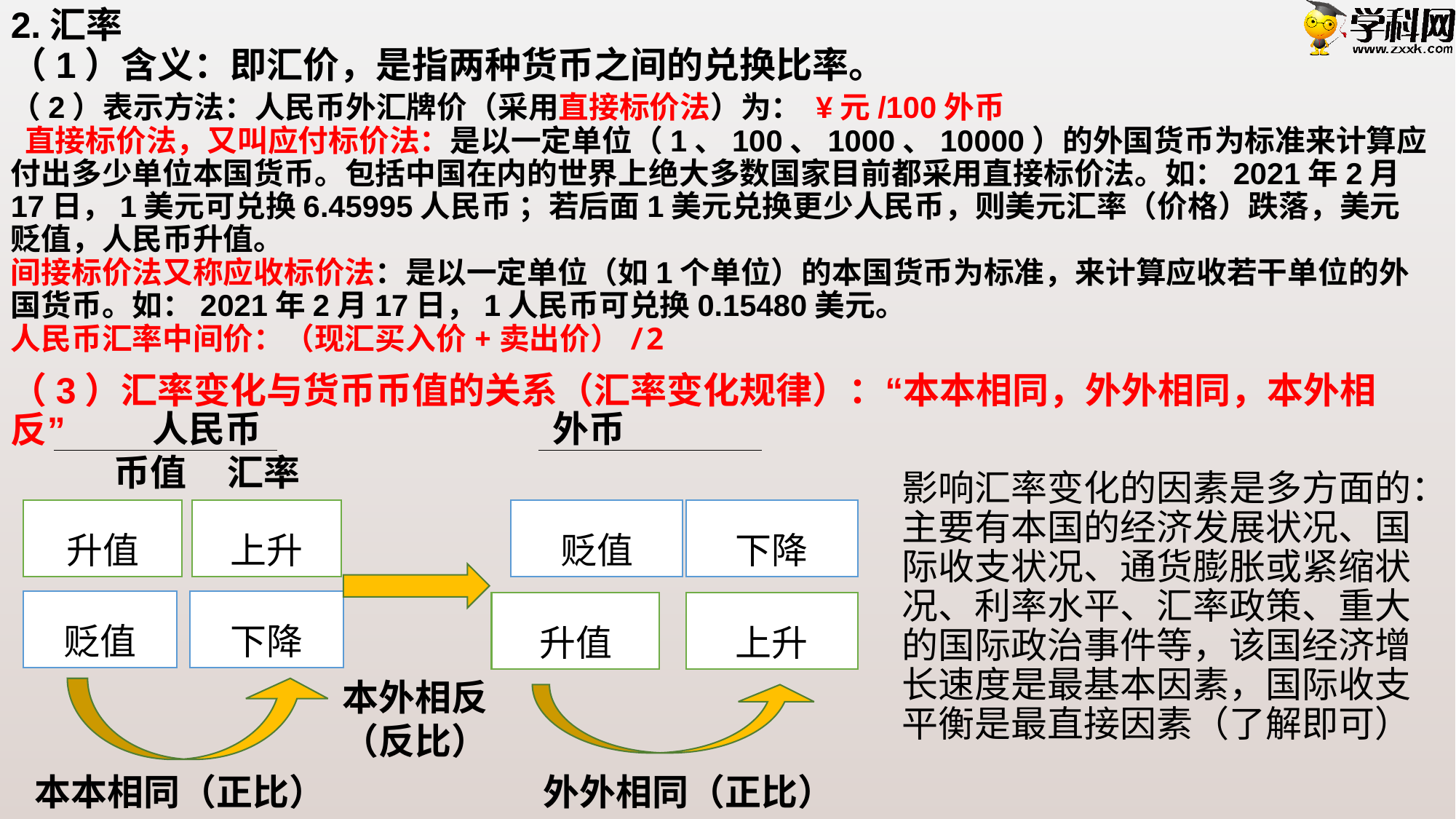

2.汇率
（1）含义：即汇价，是指两种货币之间的兑换比率。
（2）表示方法：人民币外汇牌价（采用直接标价法）为： ¥元/100外币
 直接标价法，又叫应付标价法：是以一定单位（1、100、1000、10000）的外国货币为标准来计算应付出多少单位本国货币。包括中国在内的世界上绝大多数国家目前都采用直接标价法。如：2021年2月17日，1美元可兑换6.45995人民币 ；若后面1美元兑换更少人民币，则美元汇率（价格）跌落，美元贬值，人民币升值。
间接标价法又称应收标价法：是以一定单位（如1个单位）的本国货币为标准，来计算应收若干单位的外国货币。如：2021年2月17日，1人民币可兑换0.15480美元。
人民币汇率中间价：（现汇买入价+卖出价）/2
（3）汇率变化与货币币值的关系（汇率变化规律）：“本本相同，外外相同，本外相反”
人民币
币值     汇率
外币
币值     汇率
影响汇率变化的因素是多方面的：主要有本国的经济发展状况、国际收支状况、通货膨胀或紧缩状况、利率水平、汇率政策、重大的国际政治事件等，该国经济增长速度是最基本因素，国际收支平衡是最直接因素（了解即可）
上升
贬值
升值
下降

贬值
下降
上升
升值
本外相反
（反比）

外外相同（正比）
本本相同（正比）